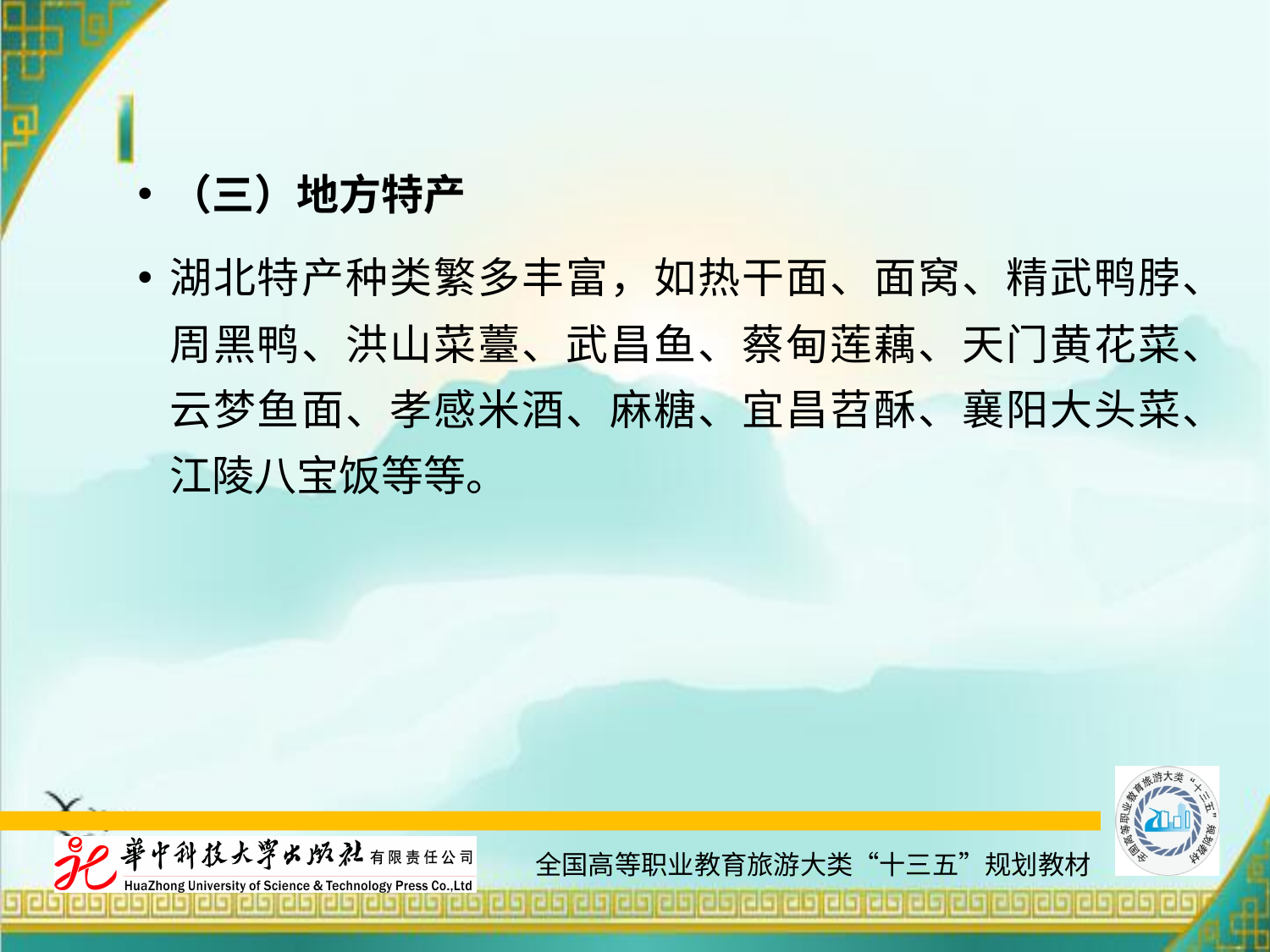

#
（三）地方特产
湖北特产种类繁多丰富，如热干面、面窝、精武鸭脖、周黑鸭、洪山菜薹、武昌鱼、蔡甸莲藕、天门黄花菜、云梦鱼面、孝感米酒、麻糖、宜昌苕酥、襄阳大头菜、江陵八宝饭等等。